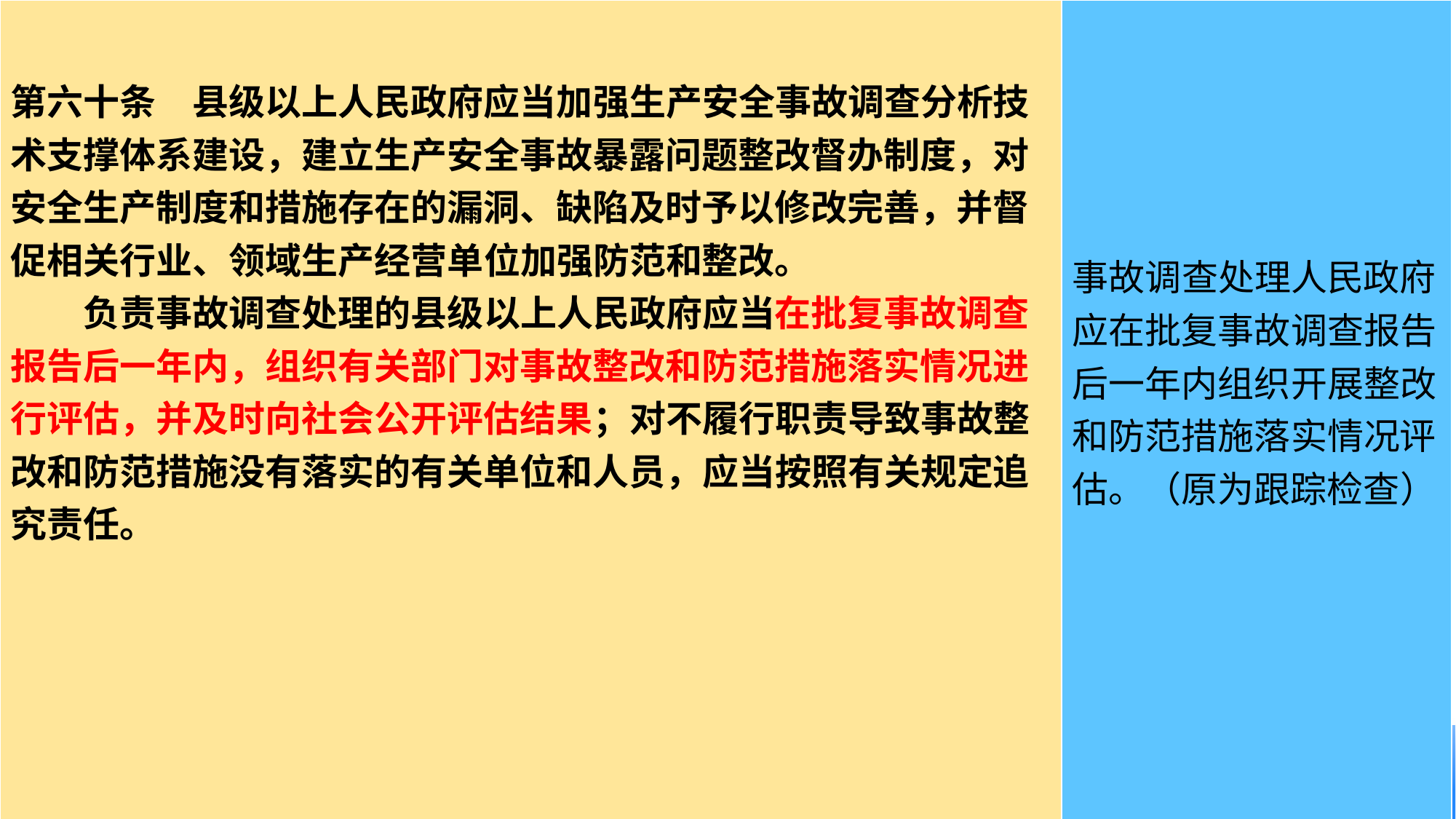

| 第六十条　县级以上人民政府应当加强生产安全事故调查分析技术支撑体系建设，建立生产安全事故暴露问题整改督办制度，对安全生产制度和措施存在的漏洞、缺陷及时予以修改完善，并督促相关行业、领域生产经营单位加强防范和整改。 　　负责事故调查处理的县级以上人民政府应当在批复事故调查报告后一年内，组织有关部门对事故整改和防范措施落实情况进行评估，并及时向社会公开评估结果；对不履行职责导致事故整改和防范措施没有落实的有关单位和人员，应当按照有关规定追究责任。 | 事故调查处理人民政府应在批复事故调查报告后一年内组织开展整改和防范措施落实情况评估。（原为跟踪检查） |
| --- | --- |
#